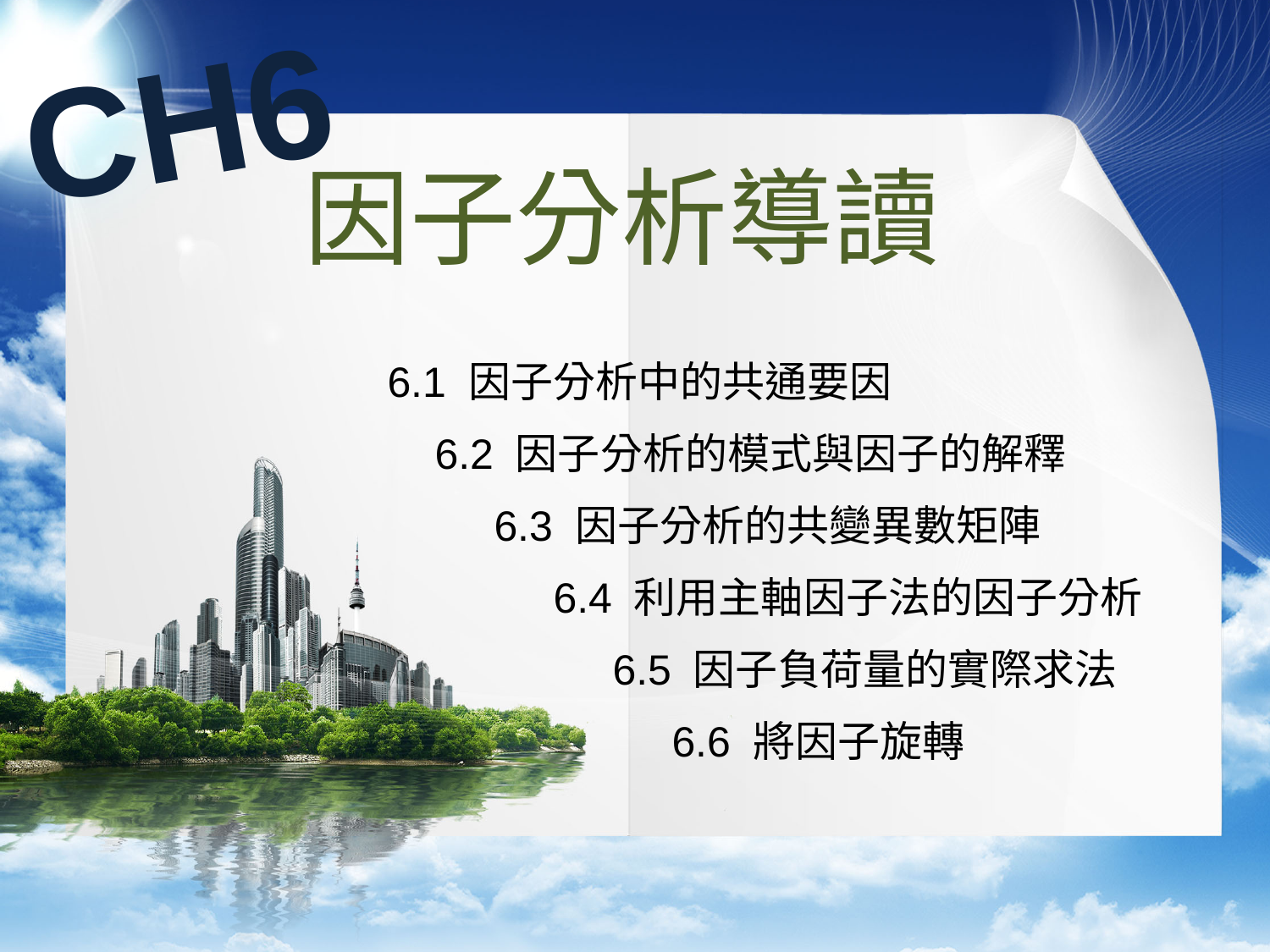

CH6
因子分析導讀
6.1 因子分析中的共通要因
    6.2 因子分析的模式與因子的解釋
         6.3 因子分析的共變異數矩陣
              6.4 利用主軸因子法的因子分析
                   6.5 因子負荷量的實際求法
                        6.6 將因子旋轉